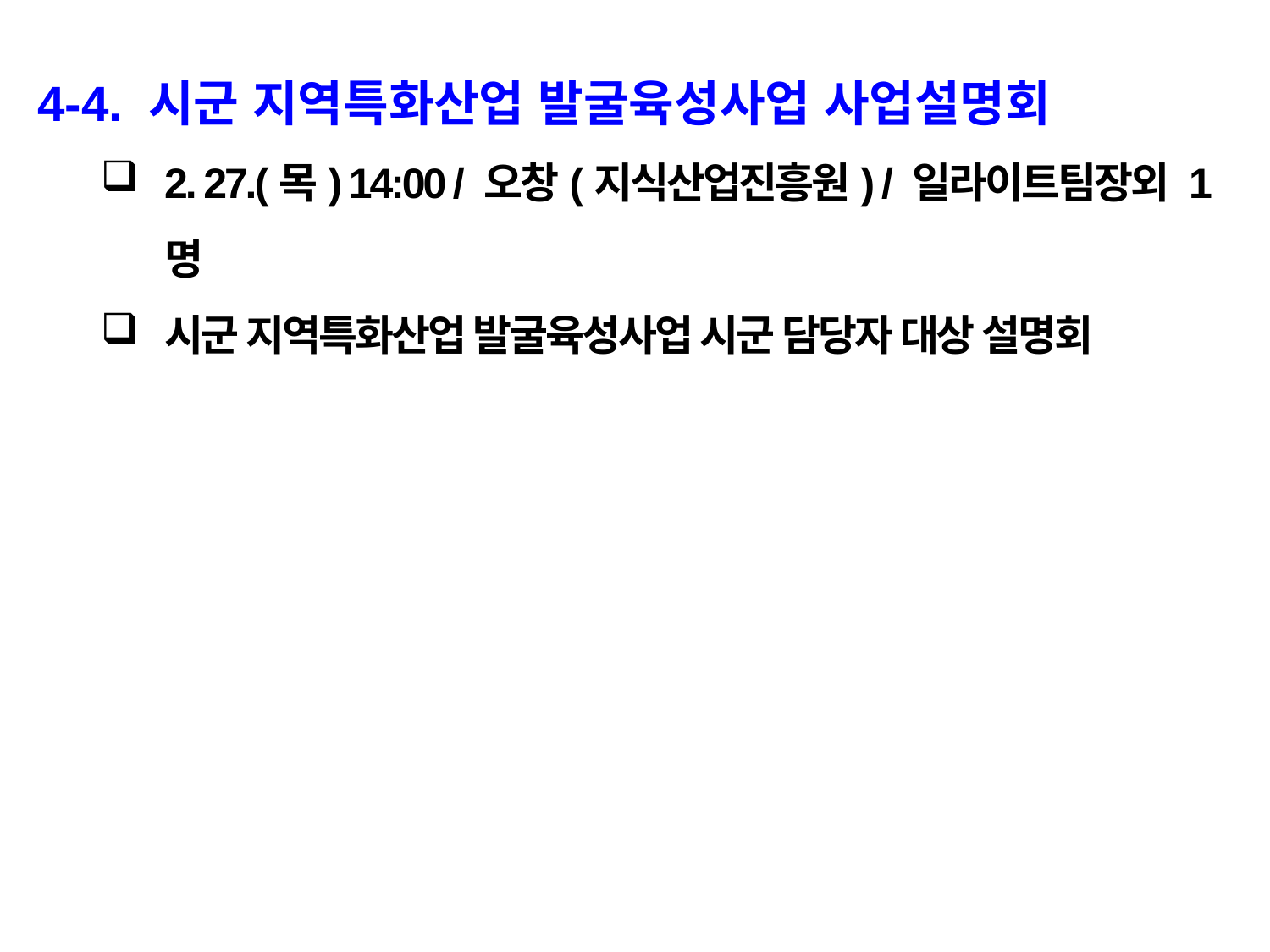

4-4. 시군 지역특화산업 발굴육성사업 사업설명회
2. 27.(목) 14:00 / 오창(지식산업진흥원) / 일라이트팀장외 1명
시군 지역특화산업 발굴육성사업 시군 담당자 대상 설명회